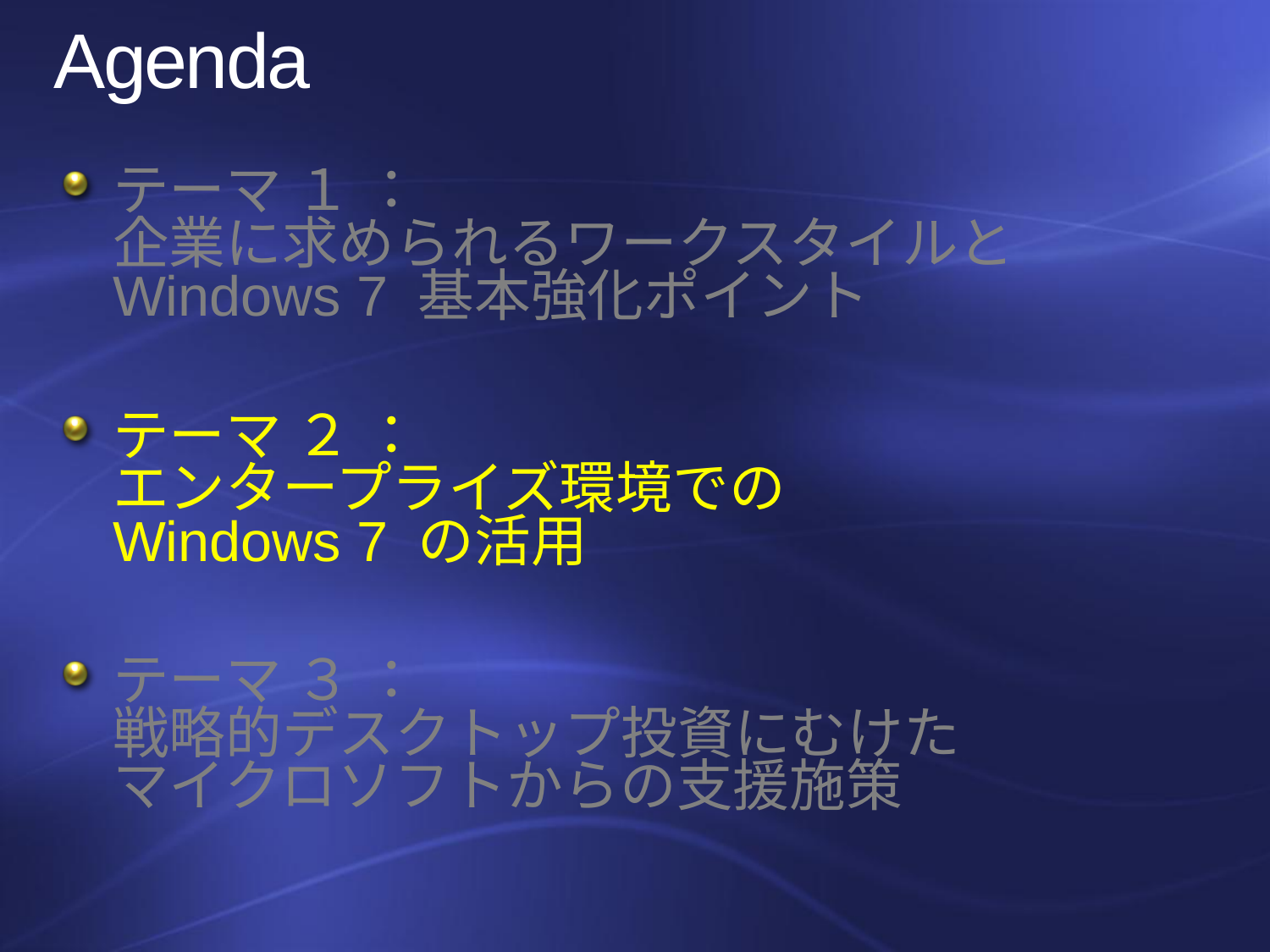

# Agenda
テーマ １ ：
企業に求められるワークスタイルと Windows 7 基本強化ポイント

テーマ ２ ：
エンタープライズ環境での
Windows 7 の活用

テーマ ３ ：
戦略的デスクトップ投資にむけた
マイクロソフトからの支援施策